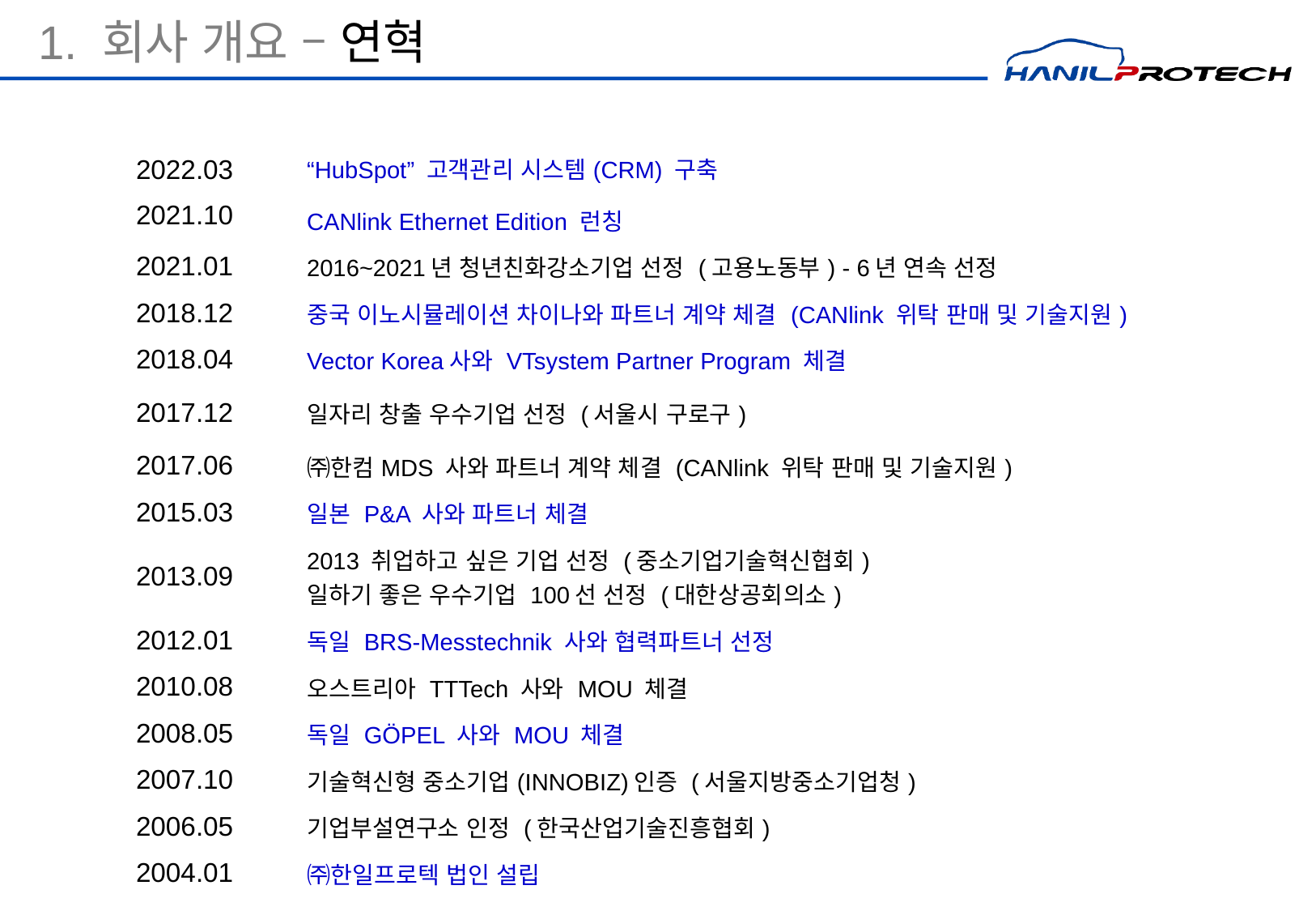

# 1. 회사 개요 – 연혁
| 2022.03 2021.10 | “HubSpot” 고객관리 시스템(CRM) 구축 CANlink Ethernet Edition 런칭 |
| --- | --- |
| 2021.01 | 2016~2021년 청년친화강소기업 선정 (고용노동부) - 6년 연속 선정 |
| 2018.12 | 중국 이노시뮬레이션 차이나와 파트너 계약 체결 (CANlink 위탁 판매 및 기술지원) |
| 2018.04 | Vector Korea사와 VTsystem Partner Program 체결 |
| 2017.12 | 일자리 창출 우수기업 선정 (서울시 구로구) |
| 2017.06 | ㈜한컴MDS 사와 파트너 계약 체결 (CANlink 위탁 판매 및 기술지원) |
| 2015.03 | 일본 P&A 사와 파트너 체결 |
| 2013.09 | 2013 취업하고 싶은 기업 선정 (중소기업기술혁신협회) 일하기 좋은 우수기업 100선 선정 (대한상공회의소) |
| 2012.01 | 독일 BRS-Messtechnik 사와 협력파트너 선정 |
| 2010.08 | 오스트리아 TTTech 사와 MOU 체결 |
| 2008.05 | 독일 GÖPEL 사와 MOU 체결 |
| 2007.10 | 기술혁신형 중소기업(INNOBIZ)인증 (서울지방중소기업청) |
| 2006.05 | 기업부설연구소 인정 (한국산업기술진흥협회) |
| 2004.01 | ㈜한일프로텍 법인 설립 |